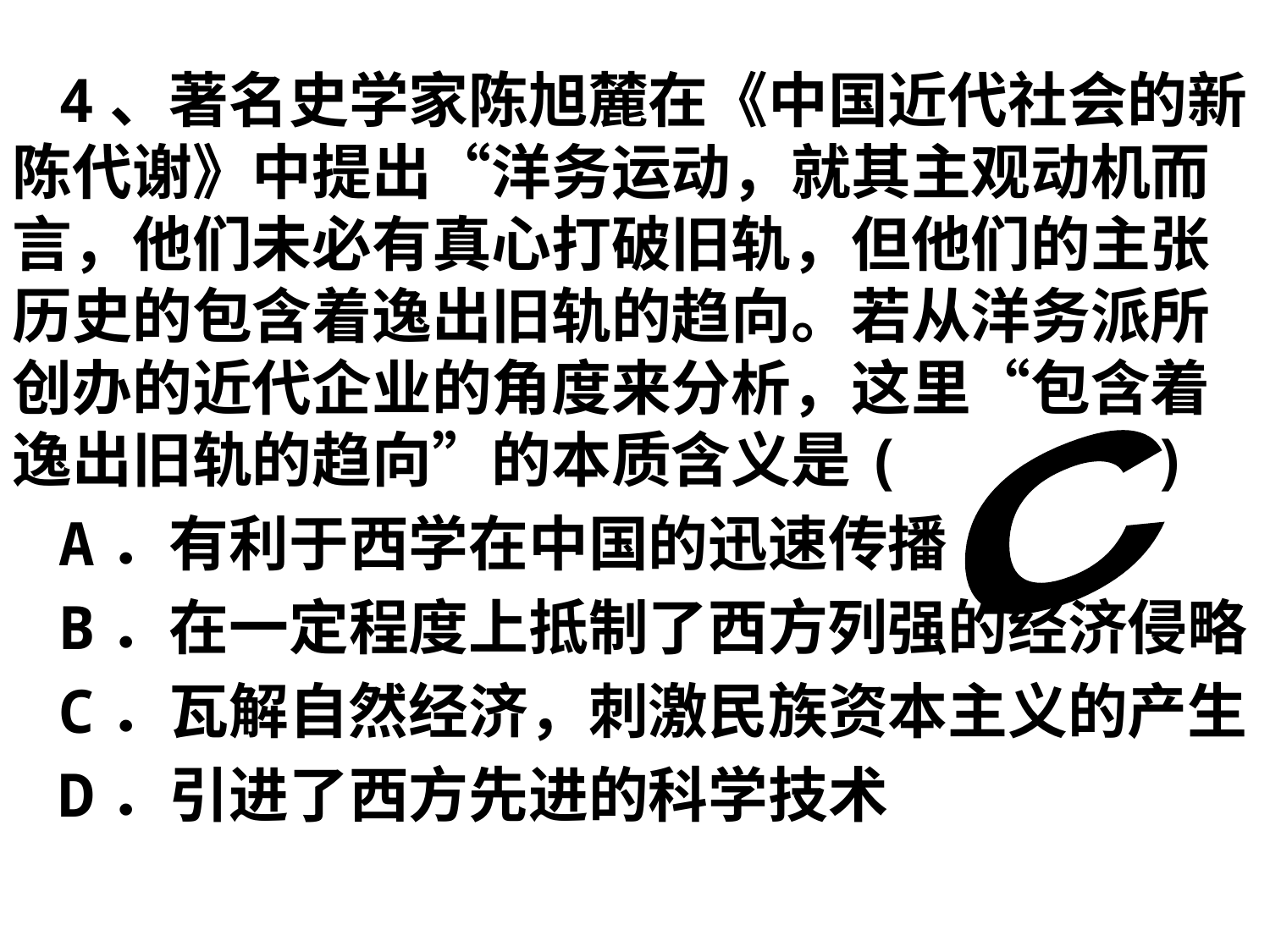

4、著名史学家陈旭麓在《中国近代社会的新陈代谢》中提出“洋务运动，就其主观动机而言，他们未必有真心打破旧轨，但他们的主张历史的包含着逸出旧轨的趋向。若从洋务派所创办的近代企业的角度来分析，这里“包含着逸出旧轨的趋向”的本质含义是(       )
A．有利于西学在中国的迅速传播
B．在一定程度上抵制了西方列强的经济侵略
C．瓦解自然经济，刺激民族资本主义的产生
D．引进了西方先进的科学技术
C